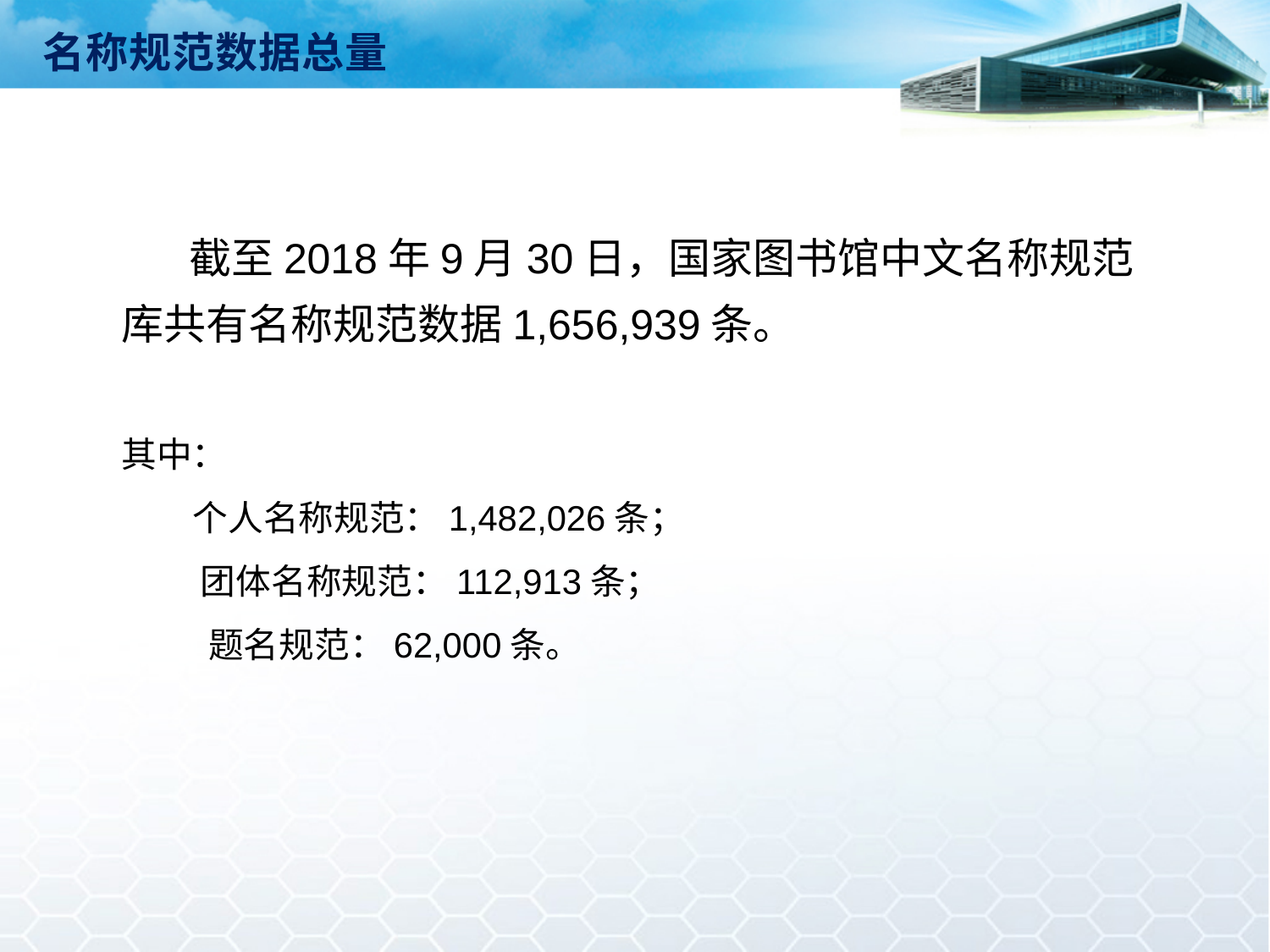

名称规范数据总量

      截至2018年9月30日，国家图书馆中文名称规范库共有名称规范数据1,656,939条。

其中：
        个人名称规范：1,482,026条；
         团体名称规范：112,913条；
          题名规范：62,000条。